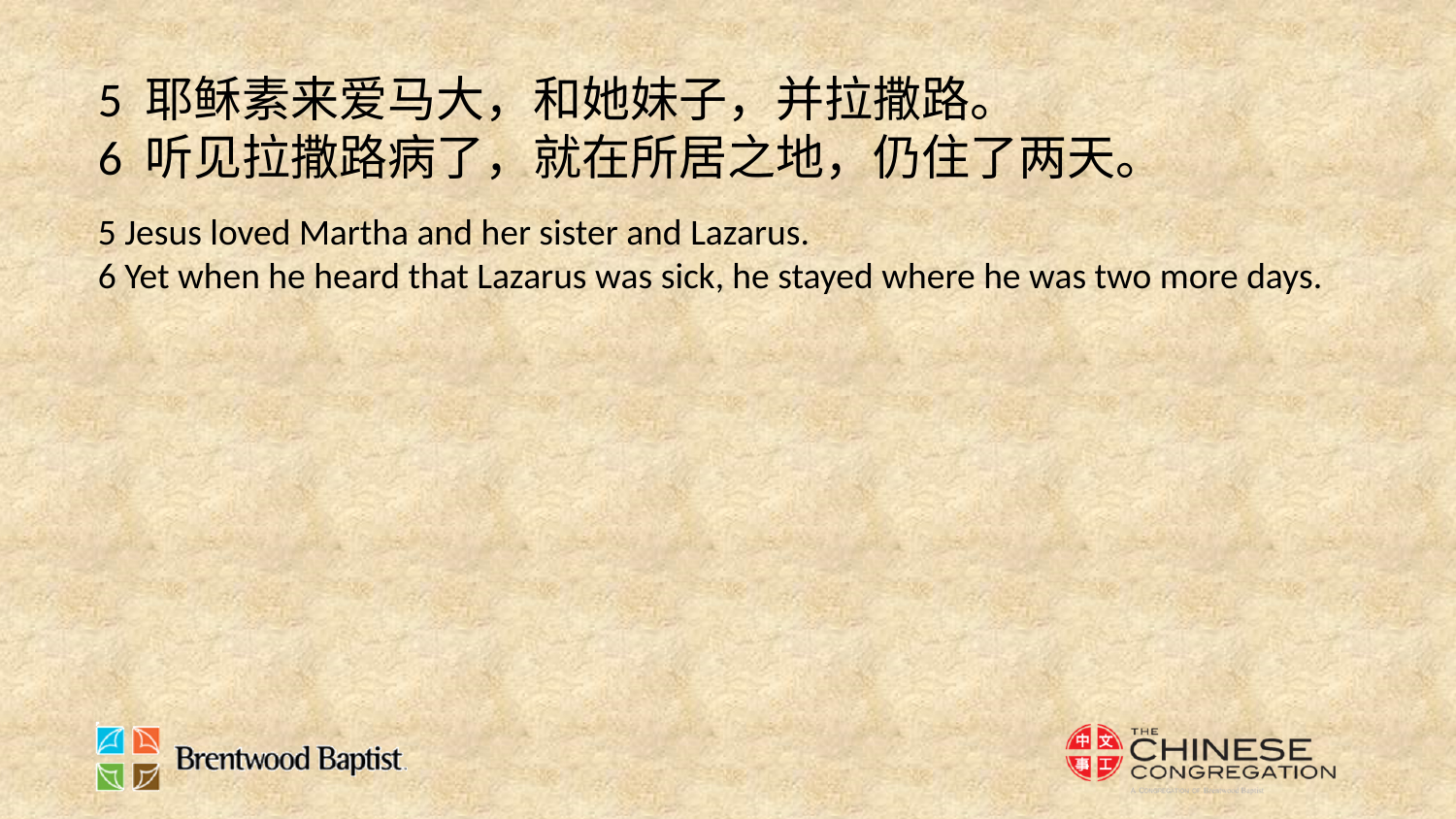

5 耶稣素来爱马大，和她妹子，并拉撒路。
6 听见拉撒路病了，就在所居之地，仍住了两天。

5 Jesus loved Martha and her sister and Lazarus.
6 Yet when he heard that Lazarus was sick, he stayed where he was two more days.